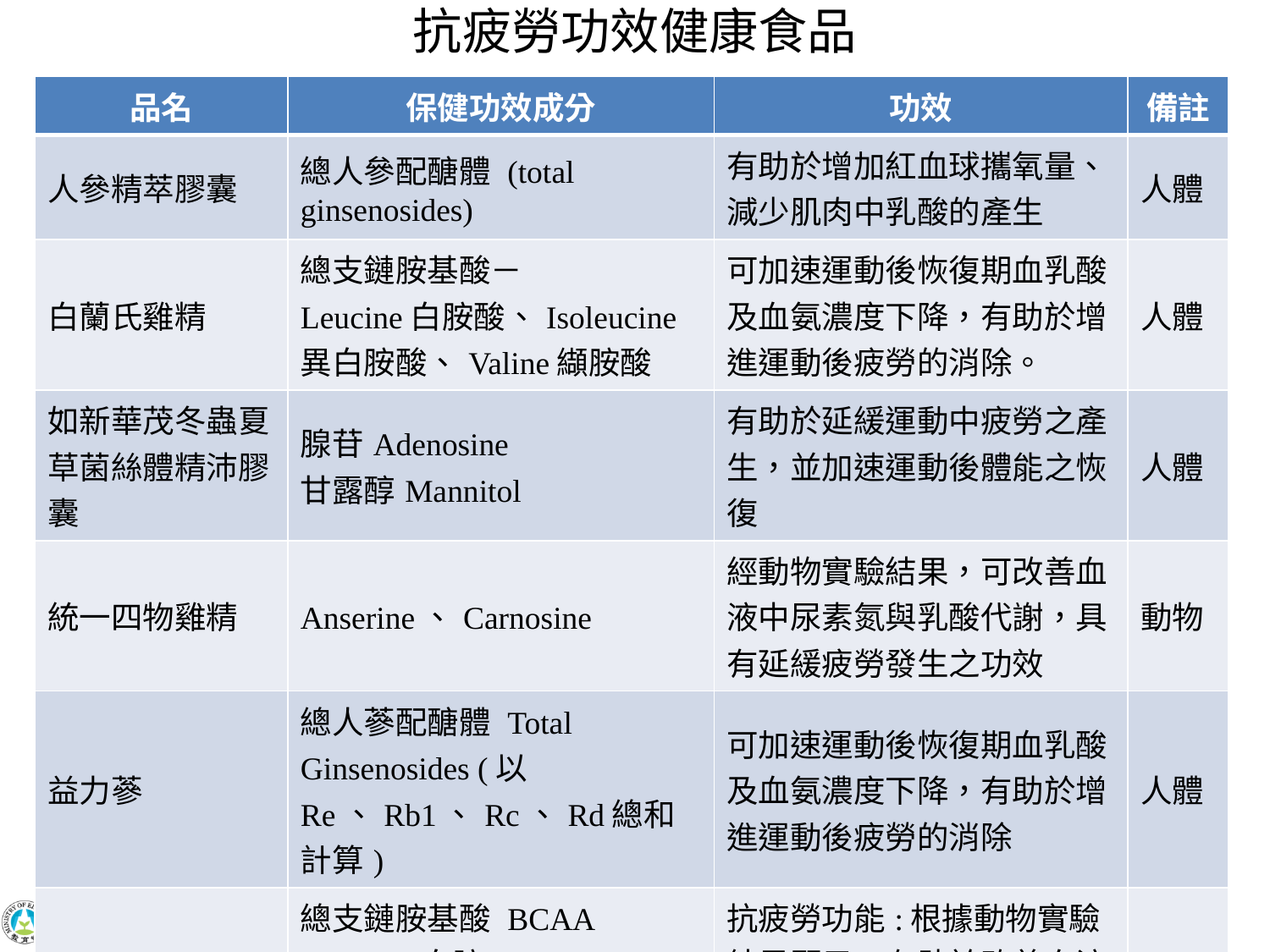

# 抗疲勞功效健康食品
| 品名 | 保健功效成分 | 功效 | 備註 |
| --- | --- | --- | --- |
| 人參精萃膠囊 | 總人參配醣體 (total ginsenosides) | 有助於增加紅血球攜氧量、減少肌肉中乳酸的產生 | 人體 |
| 白蘭氏雞精 | 總支鏈胺基酸－ Leucine白胺酸、Isoleucine異白胺酸、Valine纈胺酸 | 可加速運動後恢復期血乳酸及血氨濃度下降，有助於增進運動後疲勞的消除。 | 人體 |
| 如新華茂冬蟲夏草菌絲體精沛膠囊 | 腺苷Adenosine 甘露醇Mannitol | 有助於延緩運動中疲勞之產生，並加速運動後體能之恢復 | 人體 |
| 統一四物雞精 | Anserine、Carnosine | 經動物實驗結果，可改善血液中尿素氮與乳酸代謝，具有延緩疲勞發生之功效 | 動物 |
| 益力蔘 | 總人蔘配醣體 Total Ginsenosides (以Re、Rb1、Rc、Rd總和計算) | 可加速運動後恢復期血乳酸及血氨濃度下降，有助於增進運動後疲勞的消除 | 人體 |
| 養氣人蔘雞精 | 總支鏈胺基酸 BCAA Leucine(白胺酸)、Isoleucine(異白胺酸)、Valine(纈胺酸) | 抗疲勞功能:根據動物實驗結果顯示：有助於改善血液中尿素氮與乳酸代謝，具有延緩疲勞發生之功效 | 動物 |